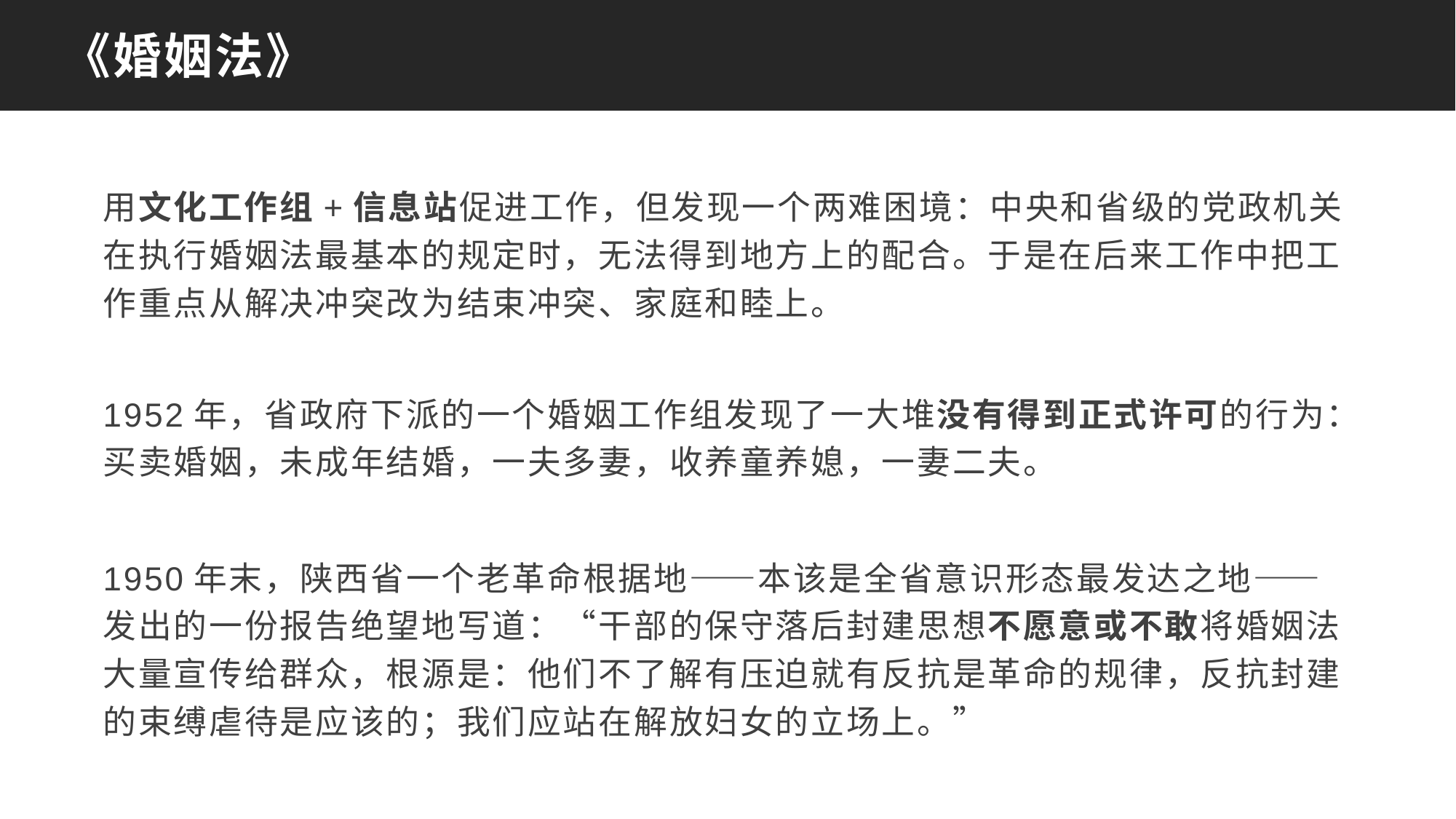

《婚姻法》
用文化工作组+信息站促进工作，但发现一个两难困境：中央和省级的党政机关在执行婚姻法最基本的规定时，无法得到地方上的配合。于是在后来工作中把工作重点从解决冲突改为结束冲突、家庭和睦上。
1952年，省政府下派的一个婚姻工作组发现了一大堆没有得到正式许可的行为：买卖婚姻，未成年结婚，一夫多妻，收养童养媳，一妻二夫。
1950年末，陕西省一个老革命根据地——本该是全省意识形态最发达之地——发出的一份报告绝望地写道：“干部的保守落后封建思想不愿意或不敢将婚姻法大量宣传给群众，根源是：他们不了解有压迫就有反抗是革命的规律，反抗封建的束缚虐待是应该的；我们应站在解放妇女的立场上。”